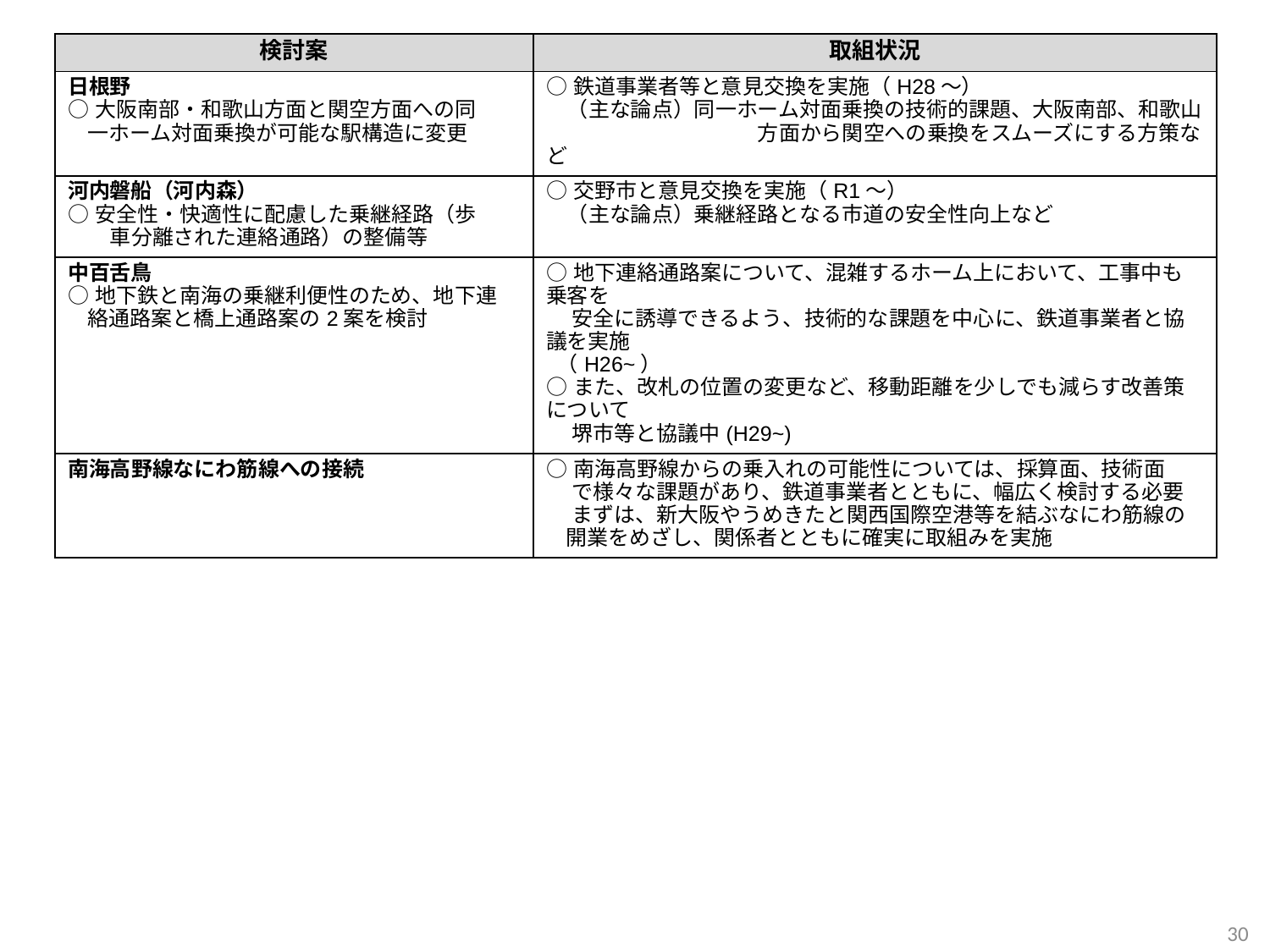

| 検討案 | 取組状況 |
| --- | --- |
| 日根野 ○大阪南部・和歌山方面と関空方面への同 一ホーム対面乗換が可能な駅構造に変更 | ○鉄道事業者等と意見交換を実施（H28～） 　（主な論点）同一ホーム対面乗換の技術的課題、大阪南部、和歌山 　　　　　　　　　　方面から関空への乗換をスムーズにする方策など |
| 河内磐船（河内森） ○安全性・快適性に配慮した乗継経路（歩 　　車分離された連絡通路）の整備等 | ○交野市と意見交換を実施（R1～） 　（主な論点）乗継経路となる市道の安全性向上など |
| 中百舌鳥 ○地下鉄と南海の乗継利便性のため、地下連 絡通路案と橋上通路案の2案を検討 | ○地下連絡通路案について、混雑するホーム上において、工事中も乗客を 　 安全に誘導できるよう、技術的な課題を中心に、鉄道事業者と協議を実施 （H26~） ○また、改札の位置の変更など、移動距離を少しでも減らす改善策 について 　 堺市等と協議中(H29~) |
| 南海高野線なにわ筋線への接続 | ○南海高野線からの乗入れの可能性については、採算面、技術面 　 で様々な課題があり、鉄道事業者とともに、幅広く検討する必要 　 まずは、新大阪やうめきたと関西国際空港等を結ぶなにわ筋線の 開業をめざし、関係者とともに確実に取組みを実施 |
30